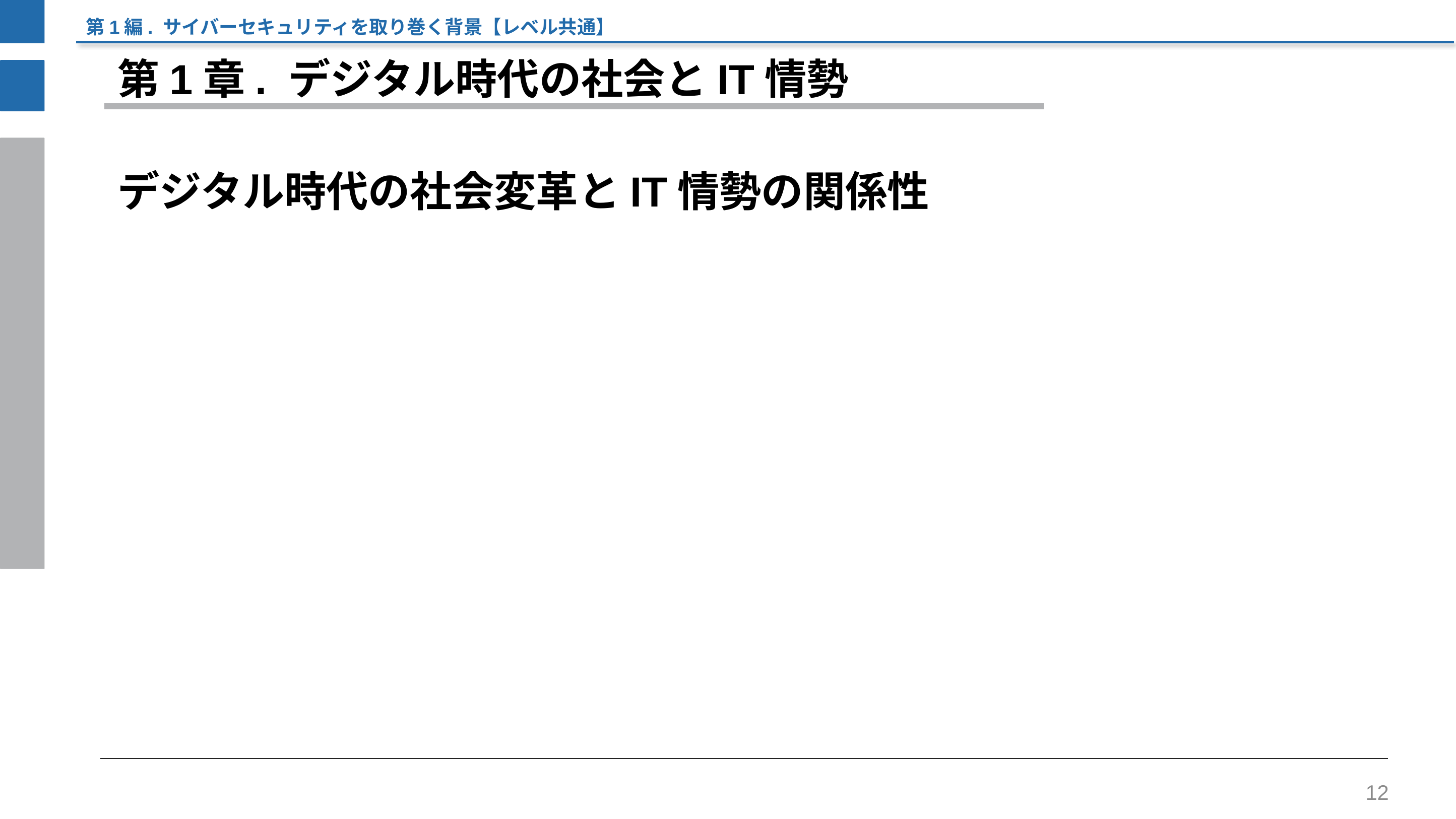

第1編. サイバーセキュリティを取り巻く背景【レベル共通】
第1章. デジタル時代の社会とIT情勢
デジタル時代の社会変革とIT情勢の関係性
12